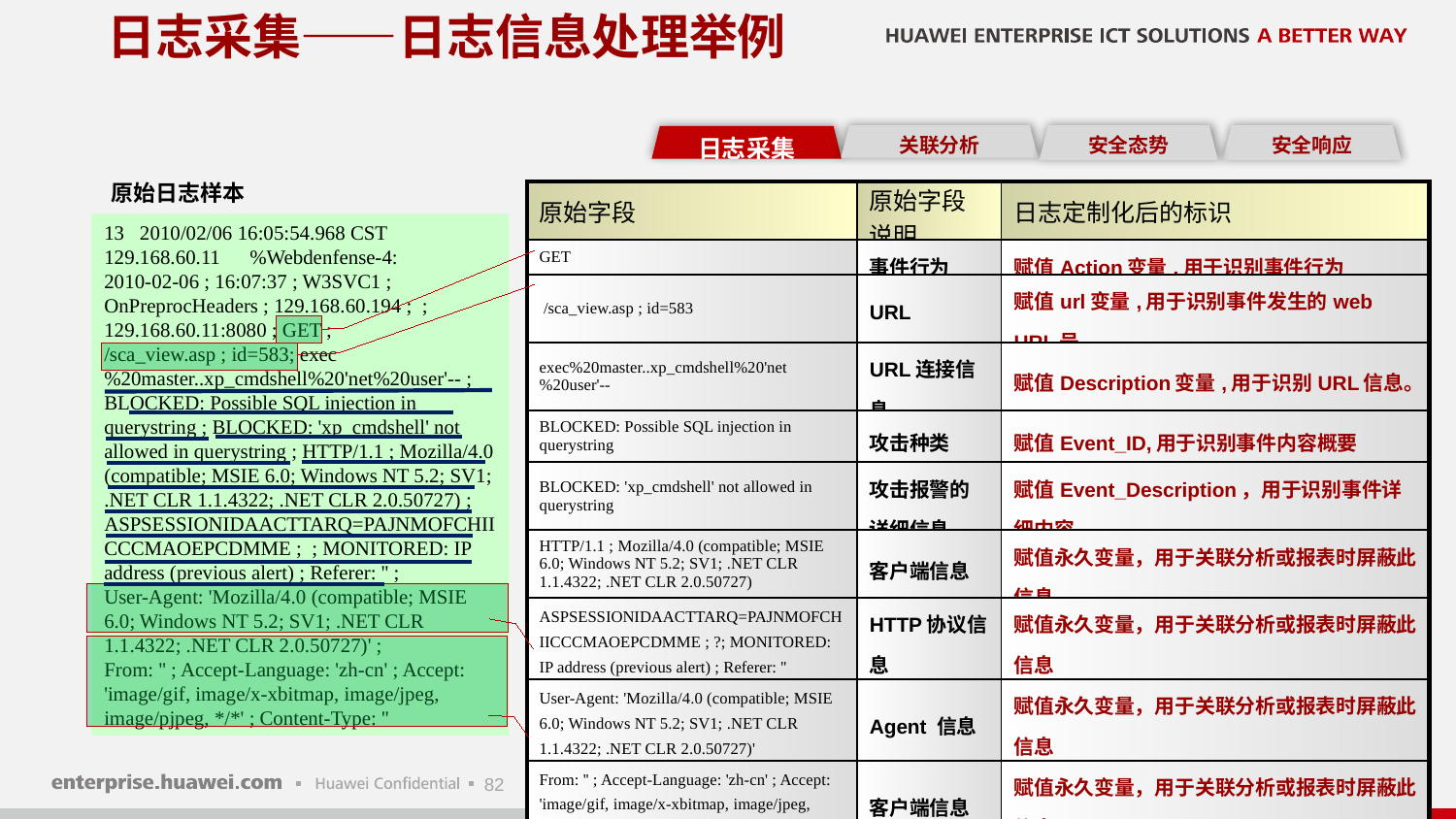

日志采集——日志信息处理举例
关联分析
安全态势
安全响应
日志采集
原始日志样本
| 原始字段 | 原始字段说明 | 日志定制化后的标识 |
| --- | --- | --- |
| GET | 事件行为 | 赋值Action变量,用于识别事件行为 |
| /sca\_view.asp ; id=583 | URL | 赋值url变量,用于识别事件发生的web URL号 |
| exec%20master..xp\_cmdshell%20'net%20user'-- | URL连接信息 | 赋值Description变量,用于识别URL信息。 |
| BLOCKED: Possible SQL injection in querystring | 攻击种类 | 赋值Event\_ID,用于识别事件内容概要 |
| BLOCKED: 'xp\_cmdshell' not allowed in querystring | 攻击报警的详细信息 | 赋值Event\_Description，用于识别事件详细内容 |
| HTTP/1.1 ; Mozilla/4.0 (compatible; MSIE 6.0; Windows NT 5.2; SV1; .NET CLR 1.1.4322; .NET CLR 2.0.50727) | 客户端信息 | 赋值永久变量，用于关联分析或报表时屏蔽此信息 |
| ASPSESSIONIDAACTTARQ=PAJNMOFCHIICCCMAOEPCDMME ; ?; MONITORED: IP address (previous alert) ; Referer: '' | HTTP协议信息 | 赋值永久变量，用于关联分析或报表时屏蔽此信息 |
| User-Agent: 'Mozilla/4.0 (compatible; MSIE 6.0; Windows NT 5.2; SV1; .NET CLR 1.1.4322; .NET CLR 2.0.50727)' | Agent 信息 | 赋值永久变量，用于关联分析或报表时屏蔽此信息 |
| From: '' ; Accept-Language: 'zh-cn' ; Accept: 'image/gif, image/x-xbitmap, image/jpeg, image/pjpeg, \*/\*' ; Content-Type: '' | 客户端信息 | 赋值永久变量，用于关联分析或报表时屏蔽此信息 |
13   2010/02/06 16:05:54.968 CST 129.168.60.11	%Webdenfense-4:
2010-02-06 ; 16:07:37 ; W3SVC1 ; OnPreprocHeaders ; 129.168.60.194 ;  ; 129.168.60.11:8080 ; GET ;
/sca_view.asp ; id=583; exec%20master..xp_cmdshell%20'net%20user'-- ; BLOCKED: Possible SQL injection in querystring ; BLOCKED: 'xp_cmdshell' not allowed in querystring ; HTTP/1.1 ; Mozilla/4.0 (compatible; MSIE 6.0; Windows NT 5.2; SV1; .NET CLR 1.1.4322; .NET CLR 2.0.50727) ; ASPSESSIONIDAACTTARQ=PAJNMOFCHIICCCMAOEPCDMME ;  ; MONITORED: IP address (previous alert) ; Referer: '' ;
User-Agent: 'Mozilla/4.0 (compatible; MSIE 6.0; Windows NT 5.2; SV1; .NET CLR 1.1.4322; .NET CLR 2.0.50727)' ;
From: '' ; Accept-Language: 'zh-cn' ; Accept: 'image/gif, image/x-xbitmap, image/jpeg, image/pjpeg, */*' ; Content-Type: ''